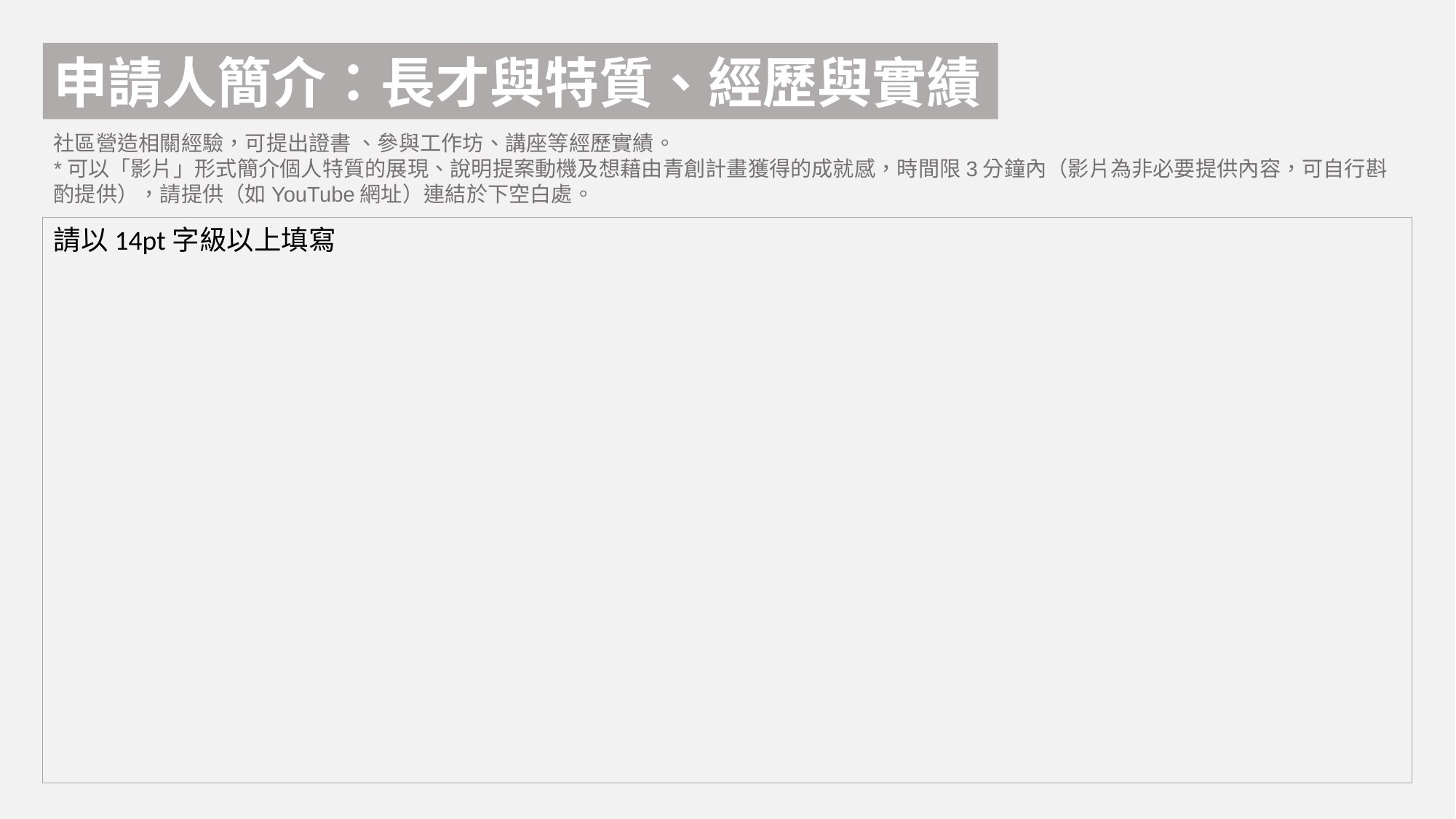

申請人簡介：長才與特質、經歷與實績
社區營造相關經驗，可提出證書 、參與工作坊、講座等經歷實績。
*可以「影片」形式簡介個人特質的展現、說明提案動機及想藉由青創計畫獲得的成就感，時間限3分鐘內（影片為非必要提供內容，可自行斟酌提供），請提供（如YouTube網址）連結於下空白處。
請以14pt字級以上填寫